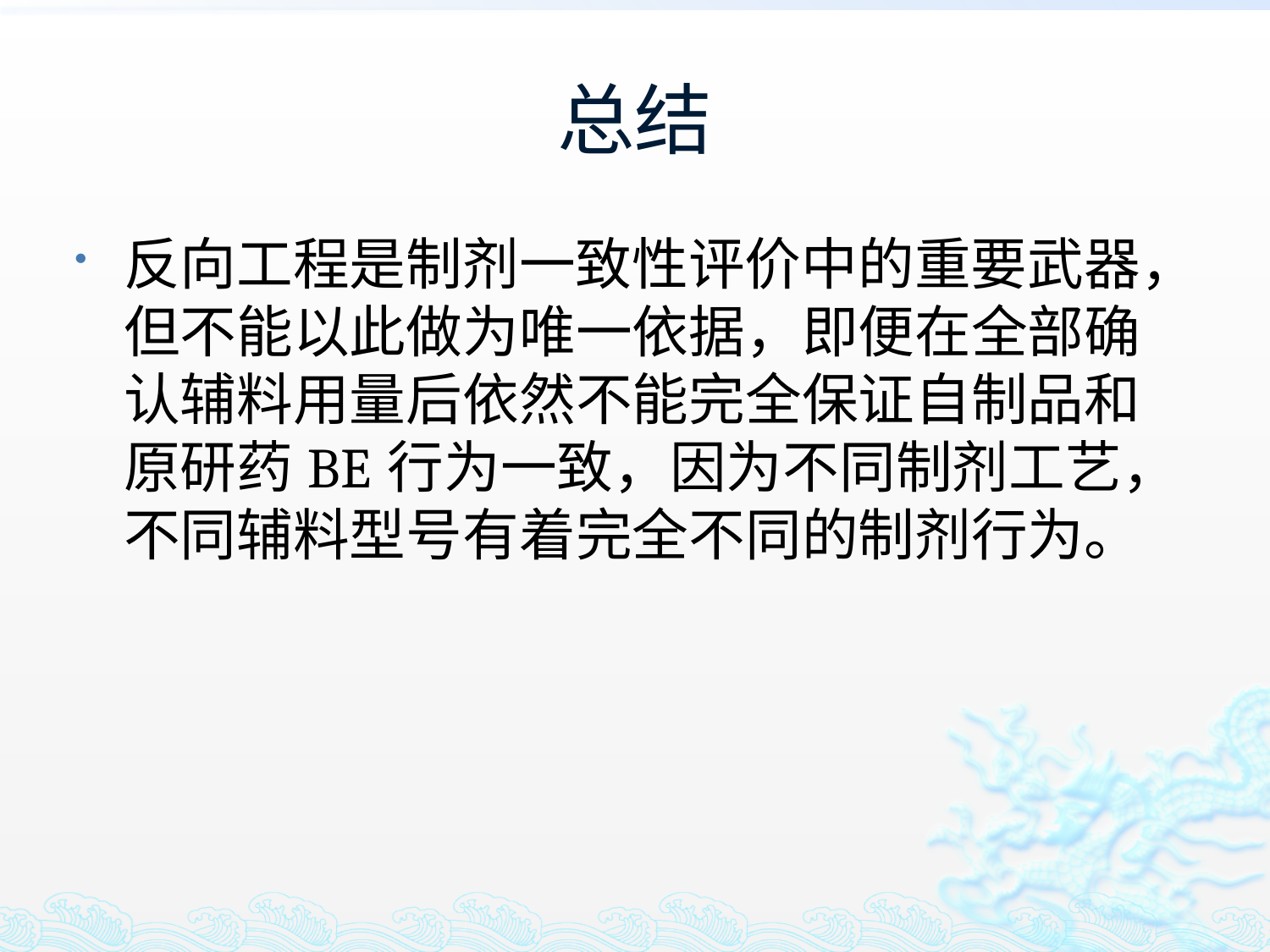

# 总结
反向工程是制剂一致性评价中的重要武器，但不能以此做为唯一依据，即便在全部确认辅料用量后依然不能完全保证自制品和原研药BE行为一致，因为不同制剂工艺，不同辅料型号有着完全不同的制剂行为。